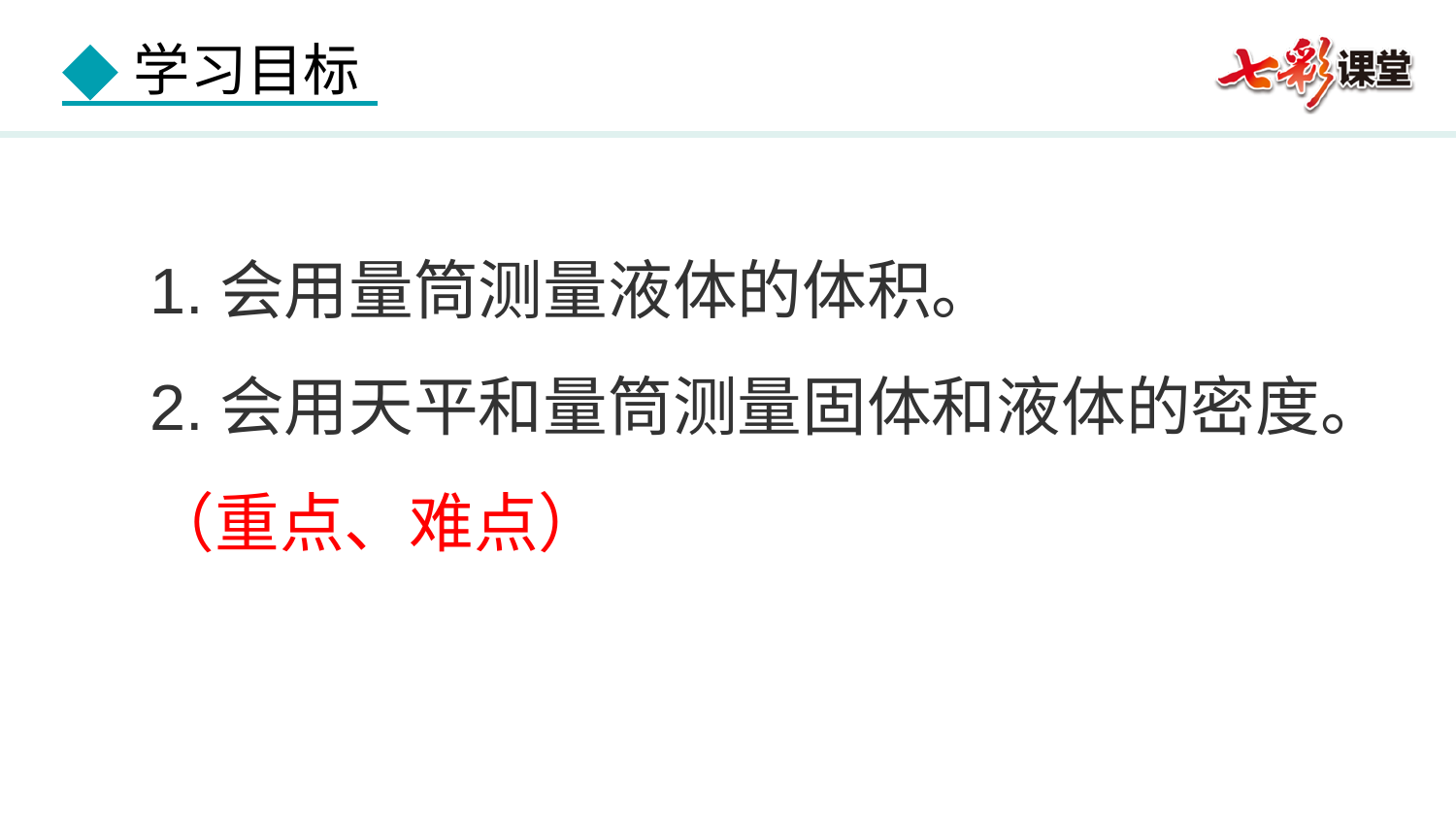

1.会用量筒测量液体的体积。
2.会用天平和量筒测量固体和液体的密度。 （重点、难点）